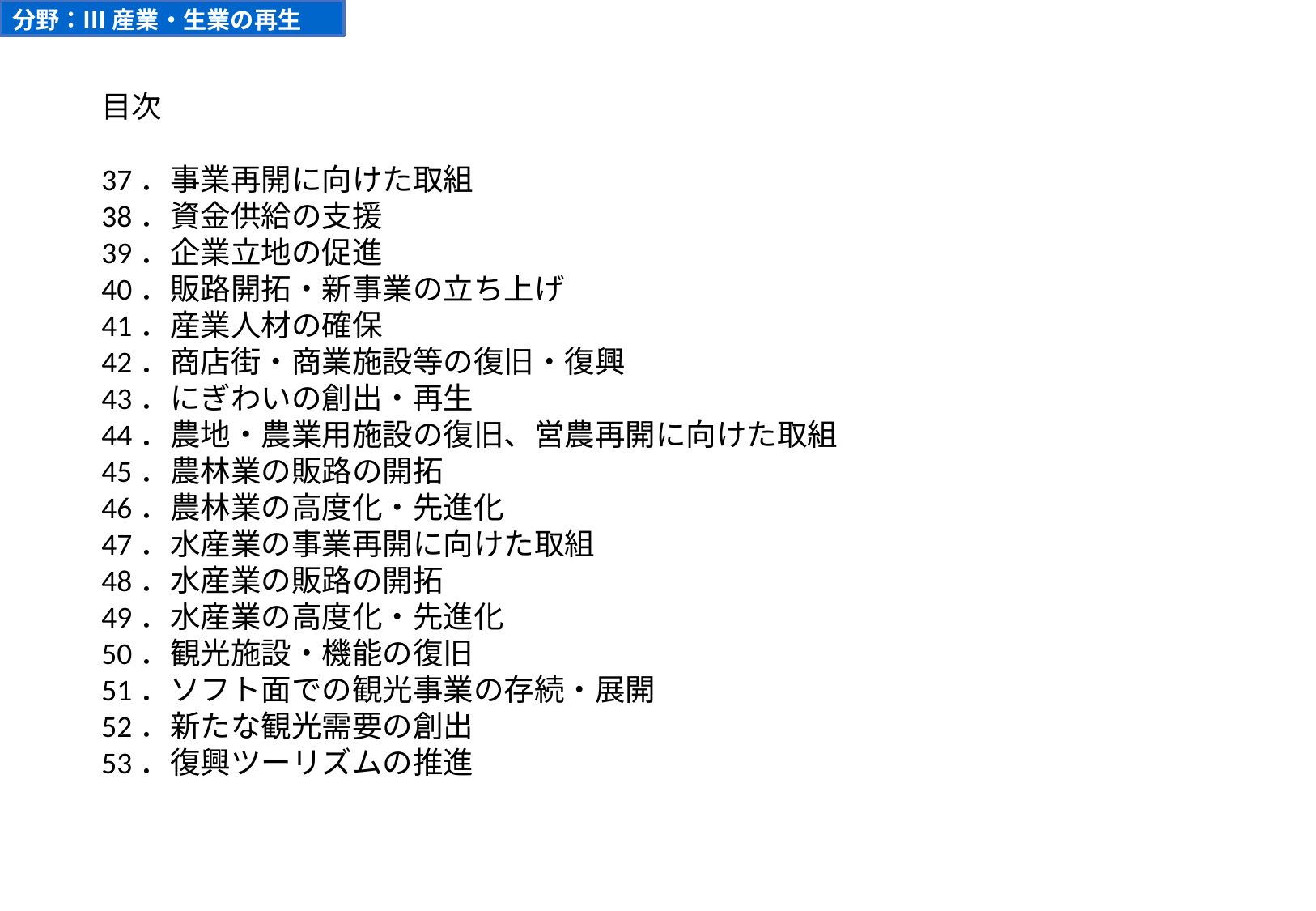

分野：Ⅲ 産業・生業の再生
目次

37．事業再開に向けた取組
38．資金供給の支援
39．企業立地の促進
40．販路開拓・新事業の立ち上げ
41．産業人材の確保
42．商店街・商業施設等の復旧・復興
43．にぎわいの創出・再生
44．農地・農業用施設の復旧、営農再開に向けた取組
45．農林業の販路の開拓
46．農林業の高度化・先進化
47．水産業の事業再開に向けた取組
48．水産業の販路の開拓
49．水産業の高度化・先進化
50．観光施設・機能の復旧
51．ソフト面での観光事業の存続・展開
52．新たな観光需要の創出
53．復興ツーリズムの推進